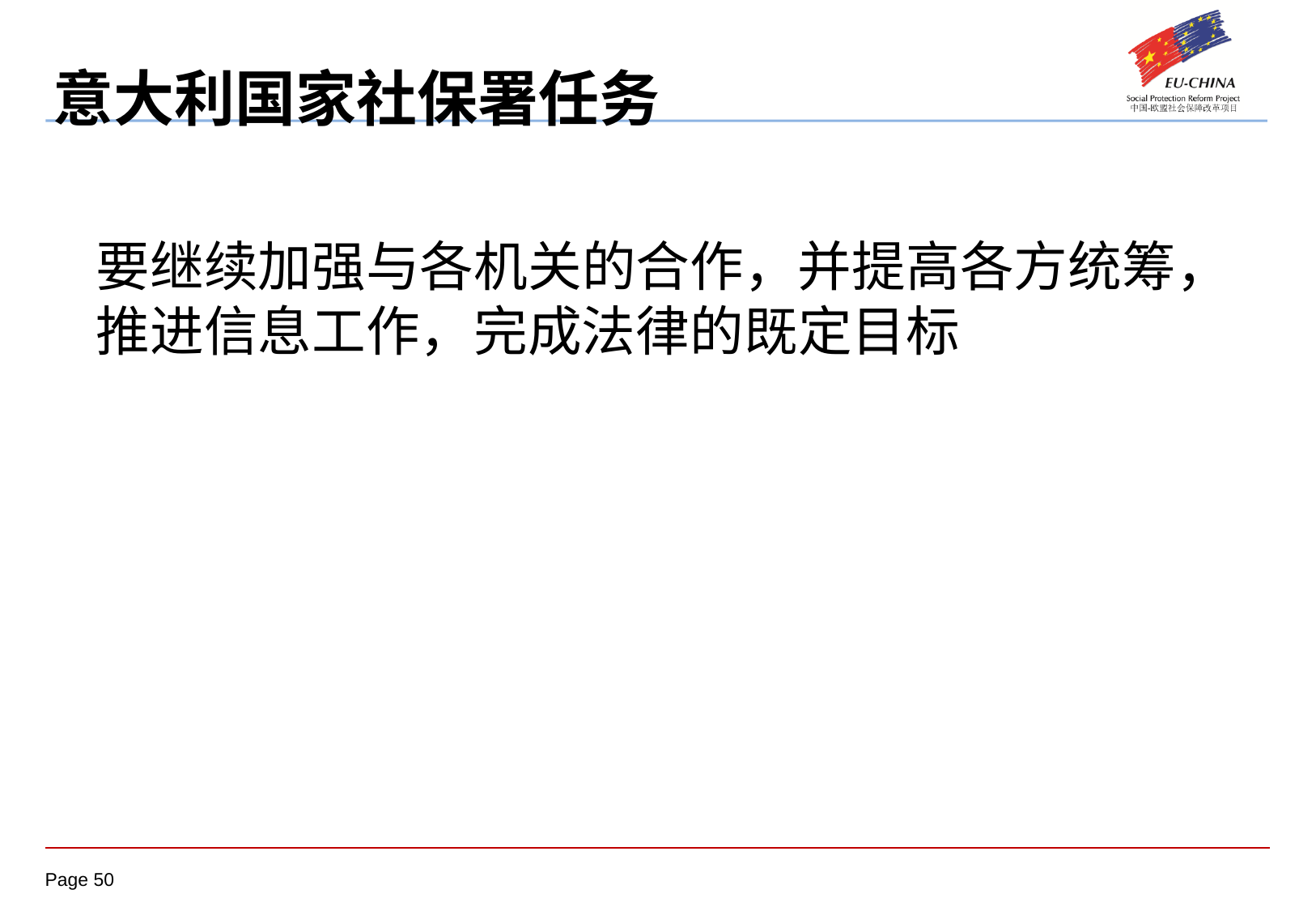

意大利国家社保署任务

要继续加强与各机关的合作，并提高各方统筹，推进信息工作，完成法律的既定目标